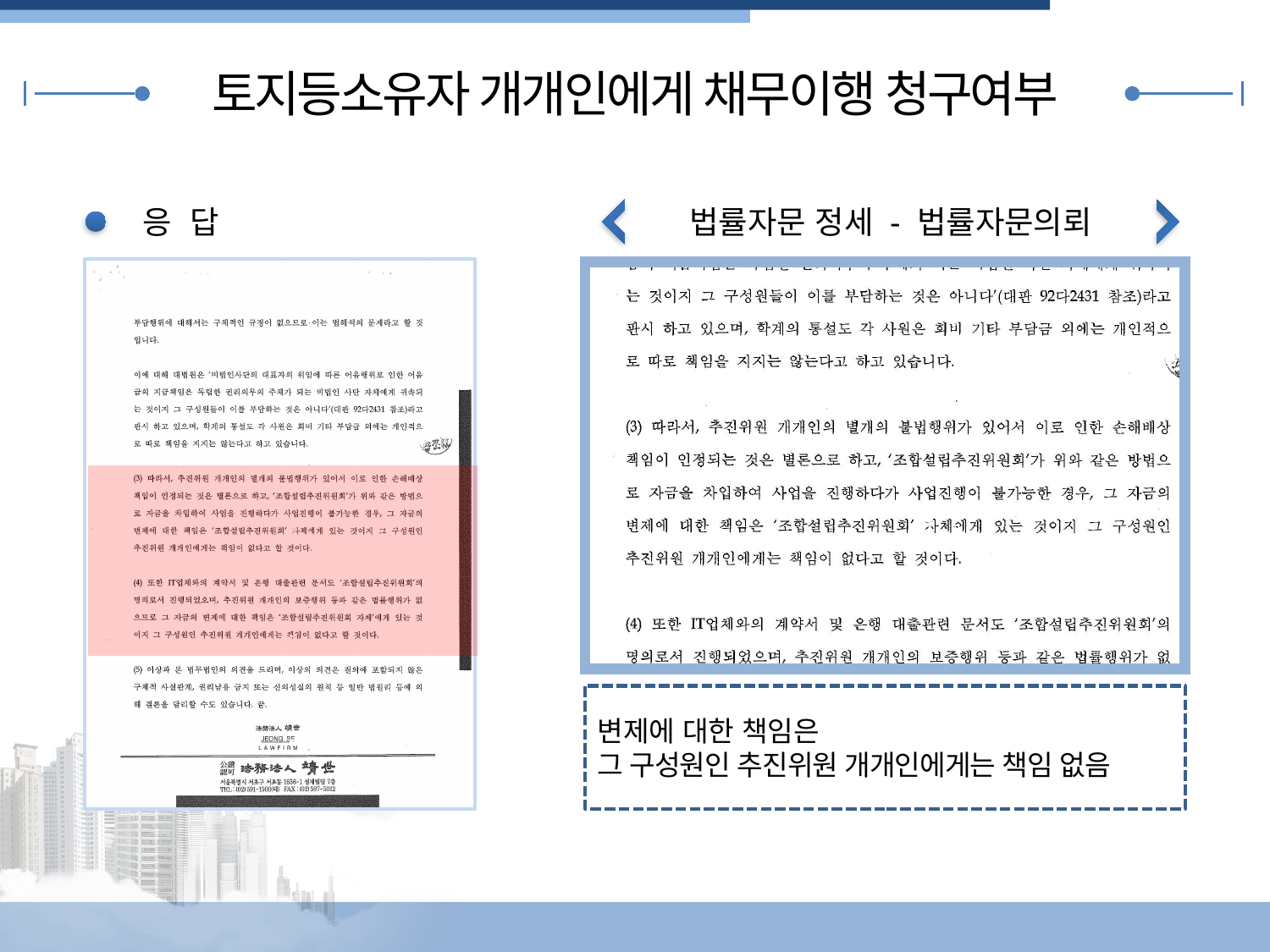

토지등소유자 개개인에게 채무이행 청구여부
응  답

법률자문 정세 - 법률자문의뢰

변제에 대한 책임은
그 구성원인 추진위원 개개인에게는 책임 없음